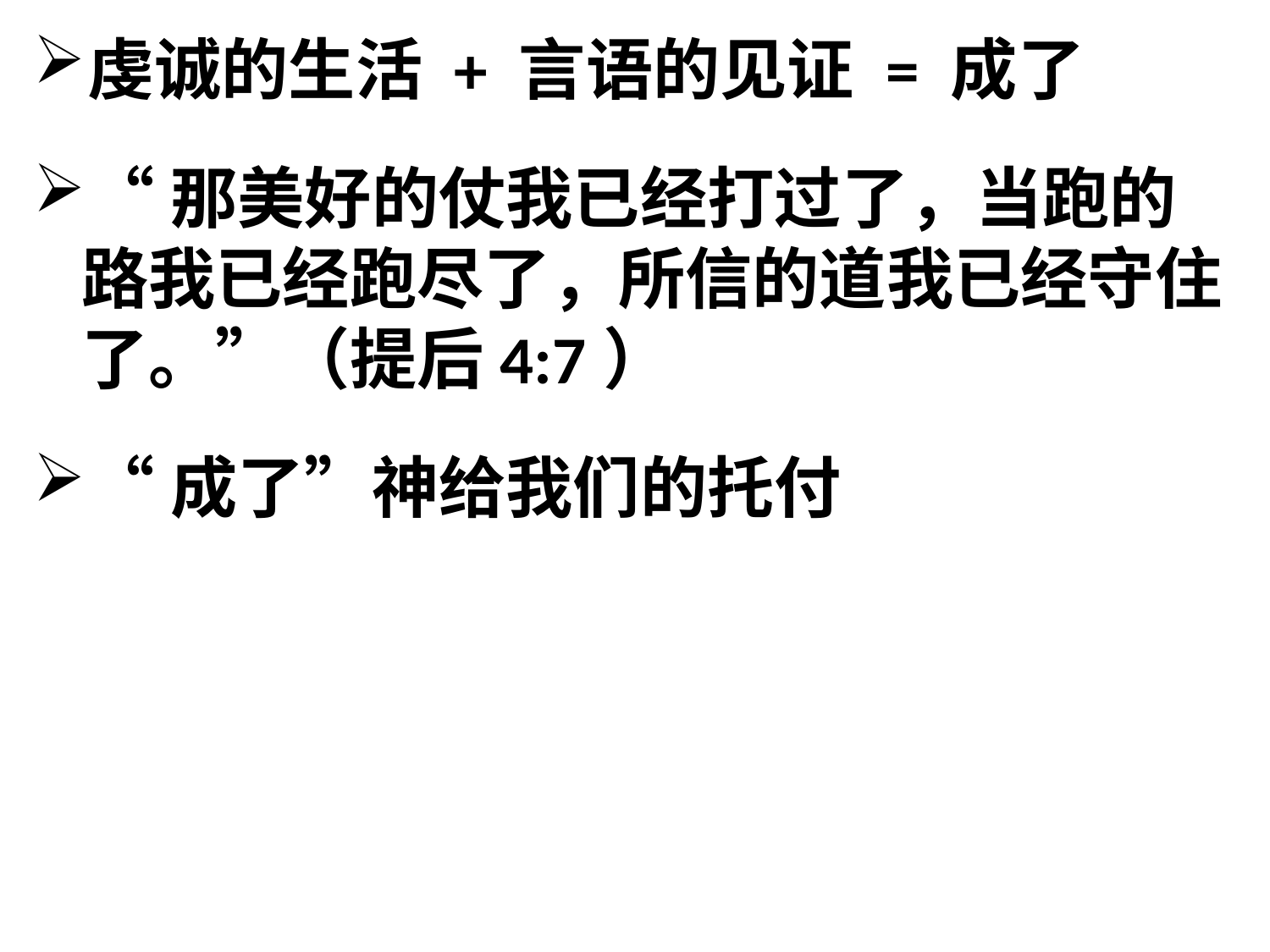

虔诚的生活 + 言语的见证 = 成了

“那美好的仗我已经打过了，当跑的路我已经跑尽了，所信的道我已经守住了。”（提后4:7）

“成了”神给我们的托付